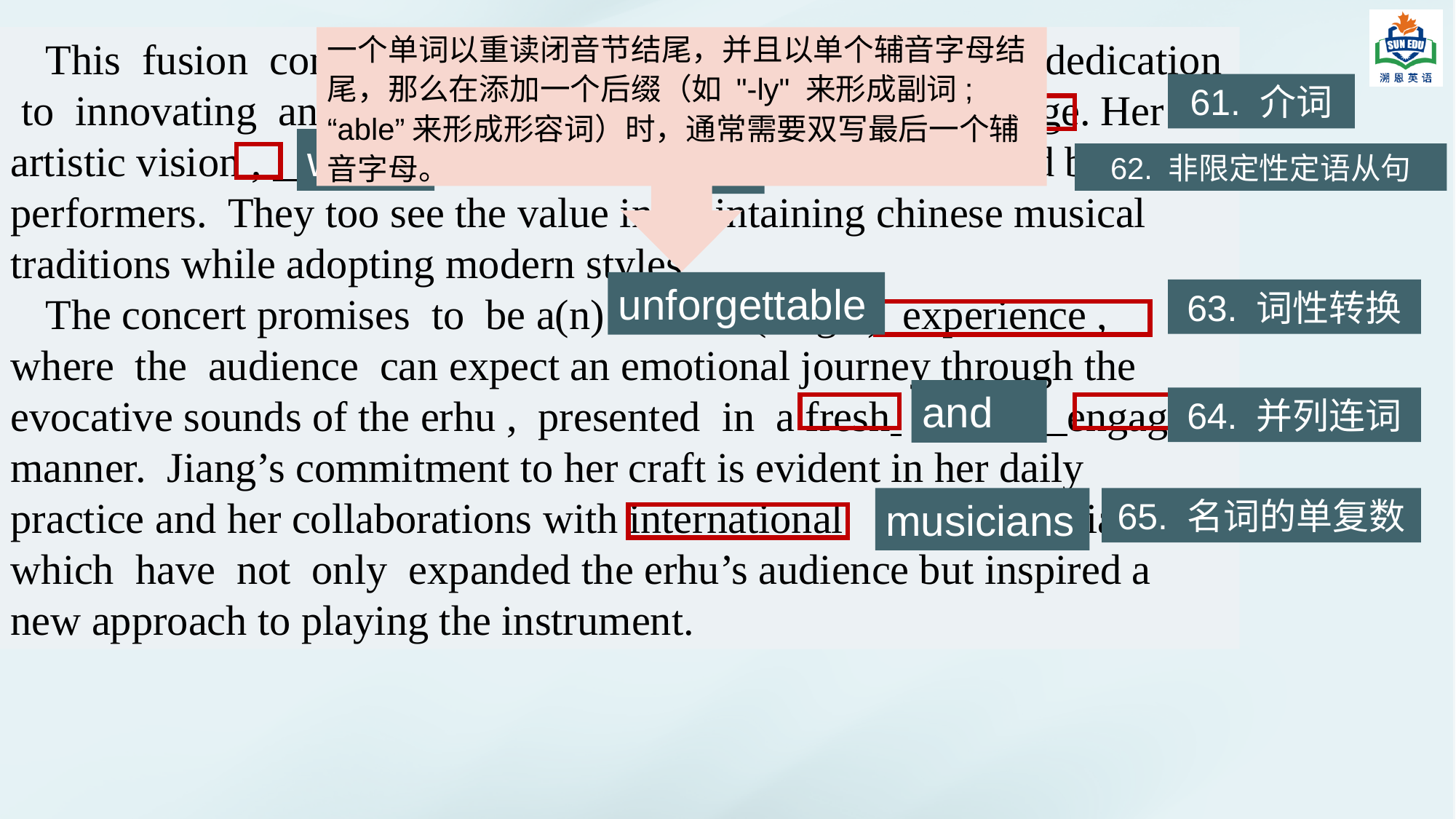

This  fusion  concert  is  a  testament  to  Jiang’s   lifelong  dedication  to  innovating  and promoting the erhu     61    the global stage. Her artistic vision ,      62    respects  the  erhu’s history , is shared by other performers.  They too see the value in maintaining chinese musical traditions while adopting modern styles.
The concert promises  to  be a(n)      63    (forget)  experience ,  where  the  audience  can expect an emotional journey through the evocative sounds of the erhu ,  presented  in  a fresh 	64   engaging manner.  Jiang’s commitment to her craft is evident in her daily practice and her collaborations with international    65    (musician) ,  which  have  not  only  expanded the erhu’s audience but inspired a new approach to playing the instrument.
一个单词以重读闭音节结尾，并且以单个辅音字母结尾，那么在添加一个后缀（如 "-ly" 来形成副词; “able”来形成形容词）时，通常需要双写最后一个辅音字母。
#
61. 介词
on

which
62. 非限定性定语从句

unforgettable
63. 词性转换

and
64. 并列连词

musicians
65. 名词的单复数